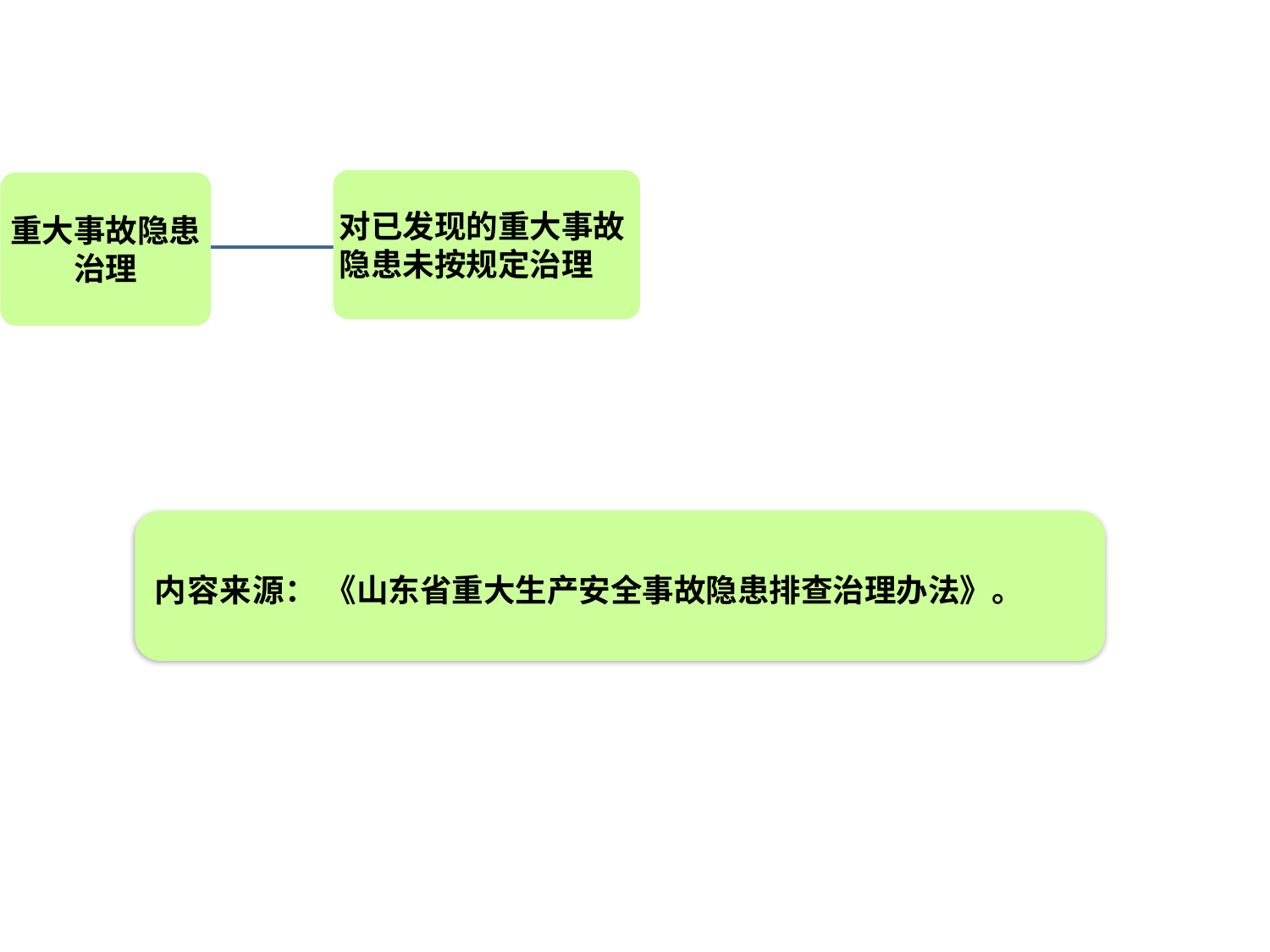

重大事故隐患治理
对已发现的重大事故隐患未按规定治理

内容来源： 《山东省重大生产安全事故隐患排查治理办法》。
2017年11月 莱芜